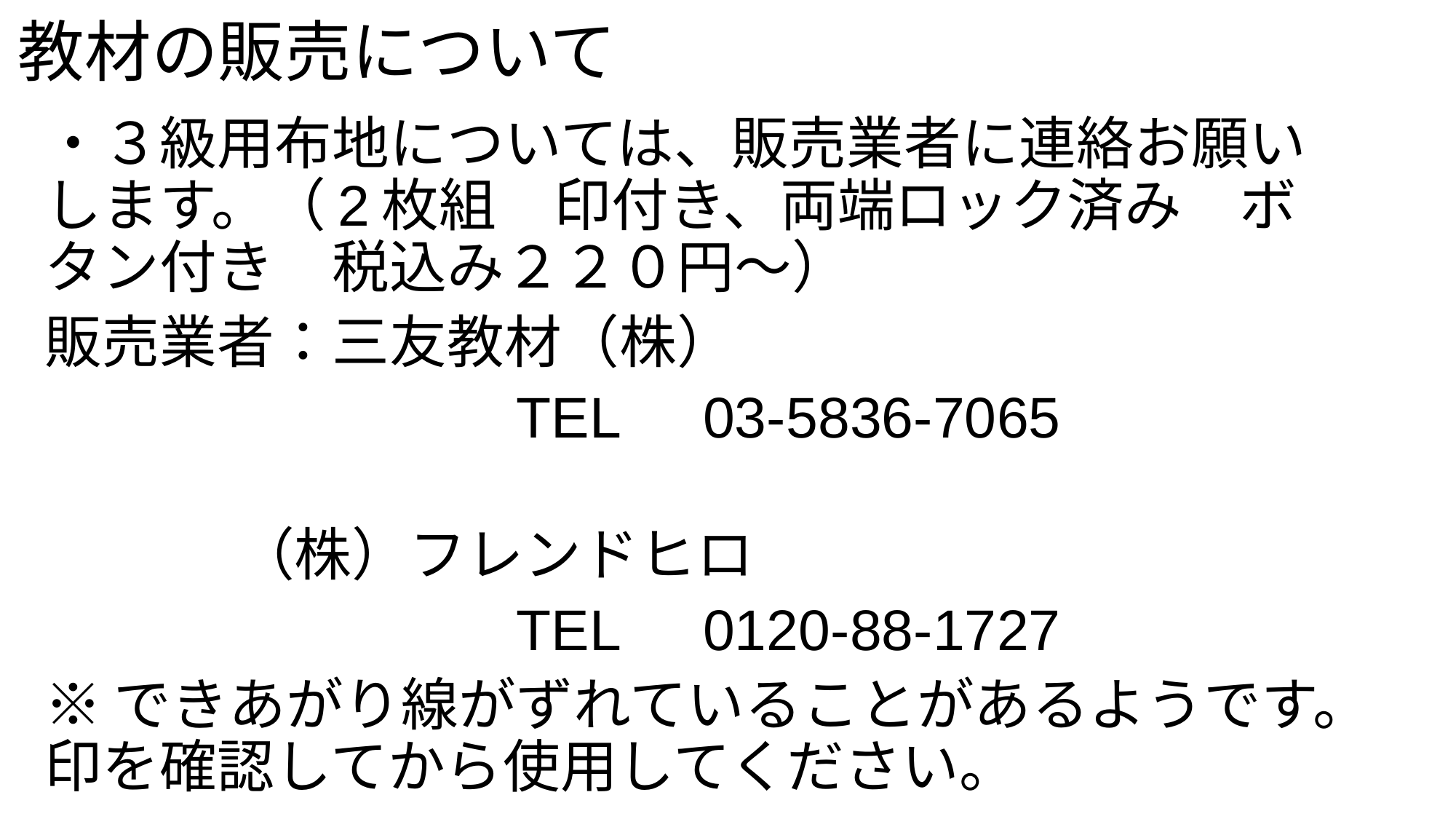

# 教材の販売について
・３級用布地については、販売業者に連絡お願いします。（2枚組　印付き、両端ロック済み　ボタン付き　税込み２２０円～）
販売業者：三友教材（株）
　　　　　　　　TEL　03-5836-7065
              （株）フレンドヒロ
　　　　　　　　TEL　0120-88-1727
※できあがり線がずれていることがあるようです。印を確認してから使用してください。